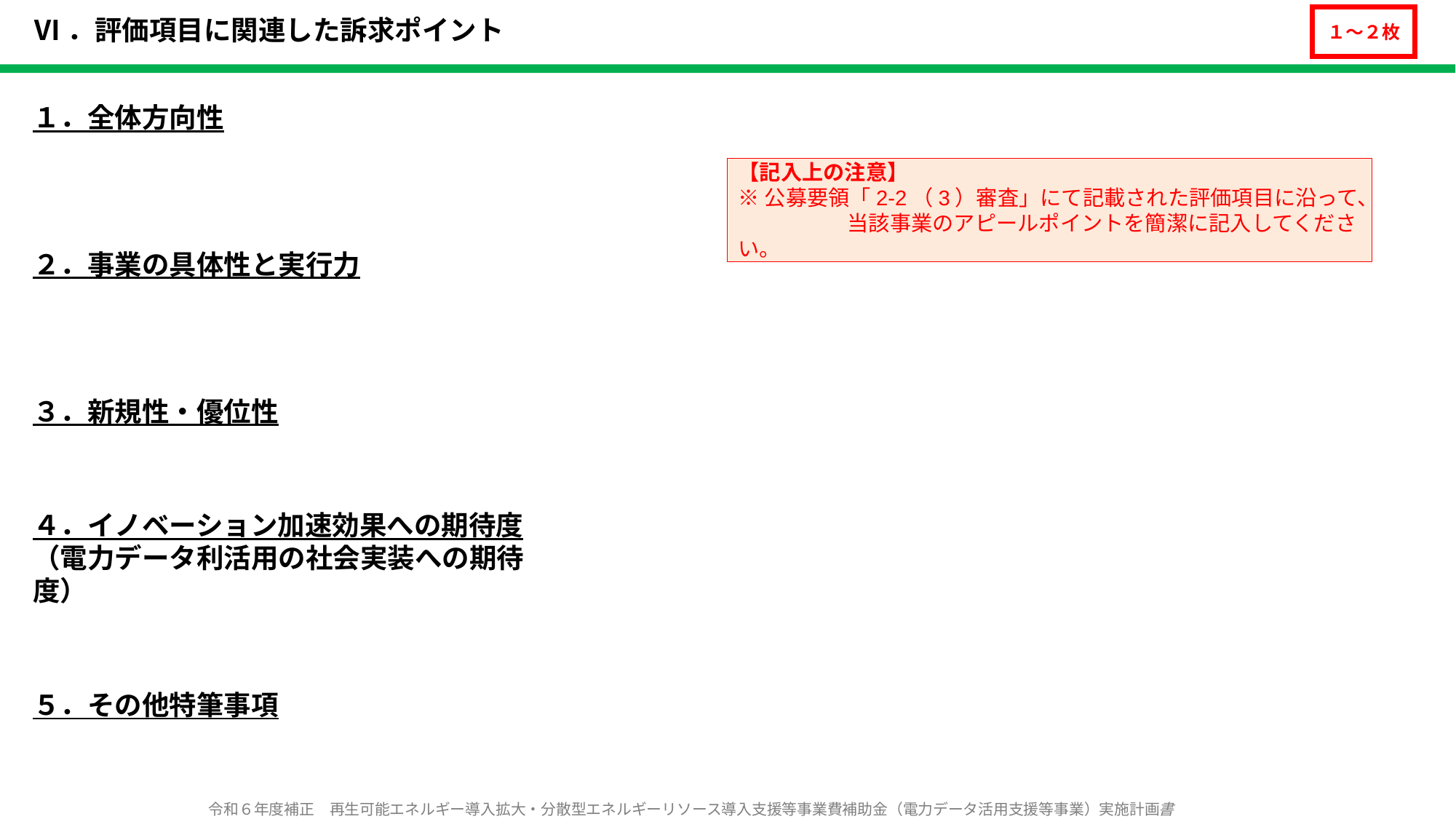

Ⅵ．評価項目に関連した訴求ポイント
１～２枚
１．全体方向性
【記入上の注意】
※公募要領「2-2（3）審査」にて記載された評価項目に沿って、	当該事業のアピールポイントを簡潔に記入してください。
２．事業の具体性と実行力
３．新規性・優位性
４．イノベーション加速効果への期待度
（電力データ利活用の社会実装への期待度）
５．その他特筆事項